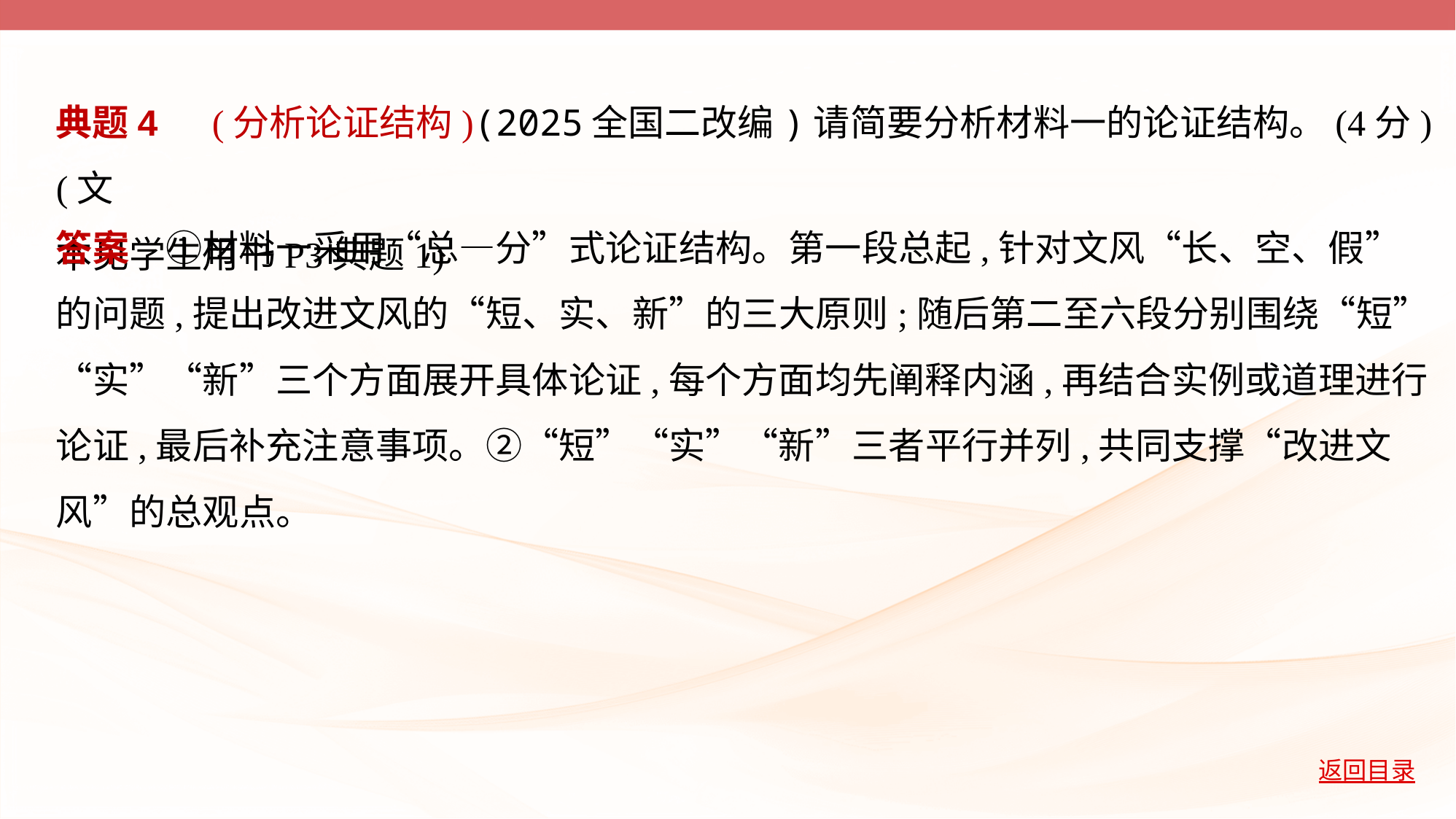

典题4　(分析论证结构)(2025全国二改编)请简要分析材料一的论证结构。(4分)(文
本见学生用书P3典题1)

答案　①材料一采用“总—分”式论证结构。第一段总起,针对文风“长、空、假”
的问题,提出改进文风的“短、实、新”的三大原则;随后第二至六段分别围绕“短”
“实”“新”三个方面展开具体论证,每个方面均先阐释内涵,再结合实例或道理进行
论证,最后补充注意事项。②“短”“实”“新”三者平行并列,共同支撑“改进文
风”的总观点。